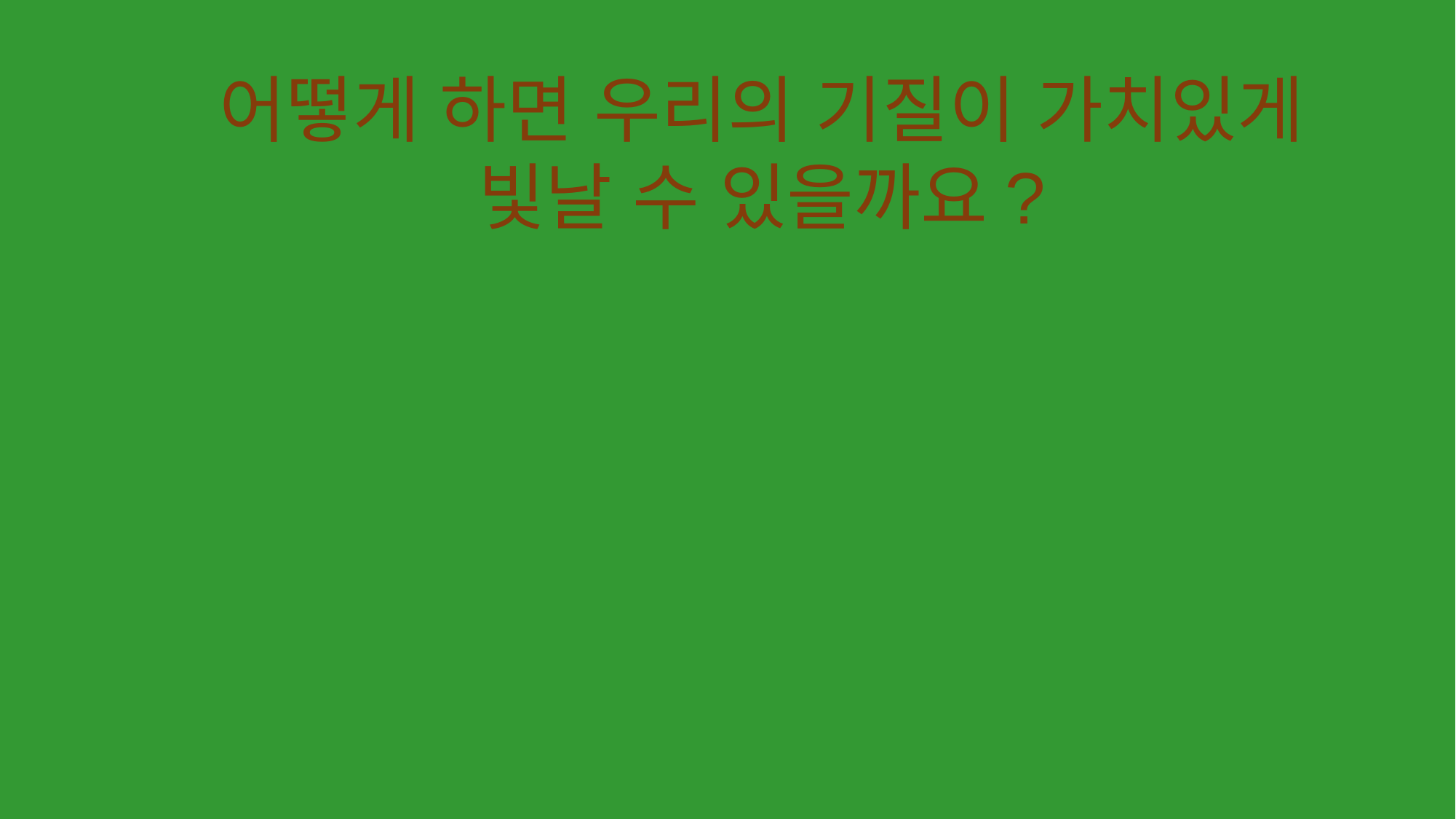

어떻게 하면 우리의 기질이 가치있게 빛날 수 있을까요?